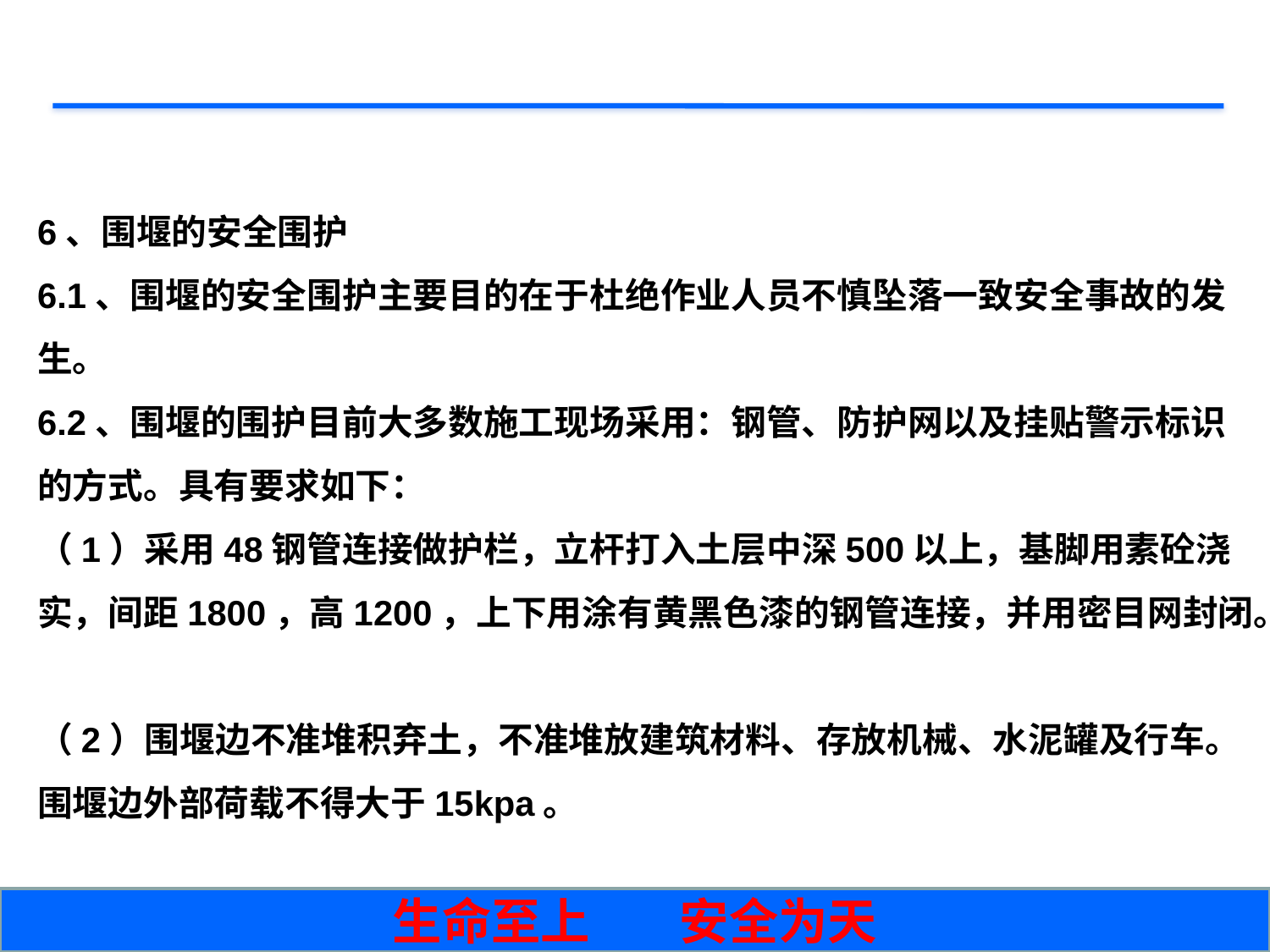

6、围堰的安全围护
6.1、围堰的安全围护主要目的在于杜绝作业人员不慎坠落一致安全事故的发生。
6.2、围堰的围护目前大多数施工现场采用：钢管、防护网以及挂贴警示标识的方式。具有要求如下：
（1）采用48钢管连接做护栏，立杆打入土层中深500以上，基脚用素砼浇实，间距1800，高1200，上下用涂有黄黑色漆的钢管连接，并用密目网封闭。
（2）围堰边不准堆积弃土，不准堆放建筑材料、存放机械、水泥罐及行车。围堰边外部荷载不得大于15kpa。